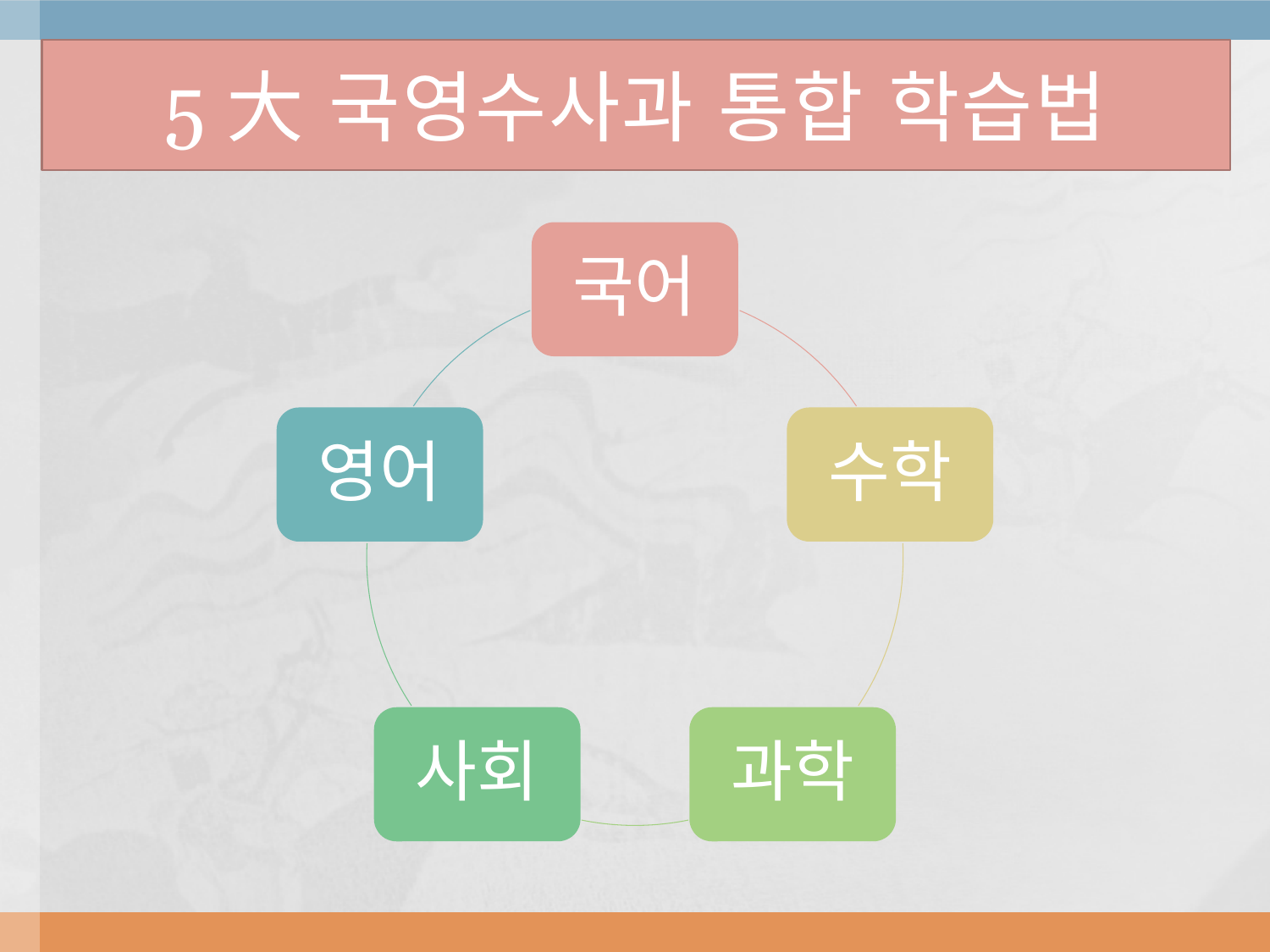

# 5大 국영수사과 통합 학습법
국어
수학
과학
사회
영어